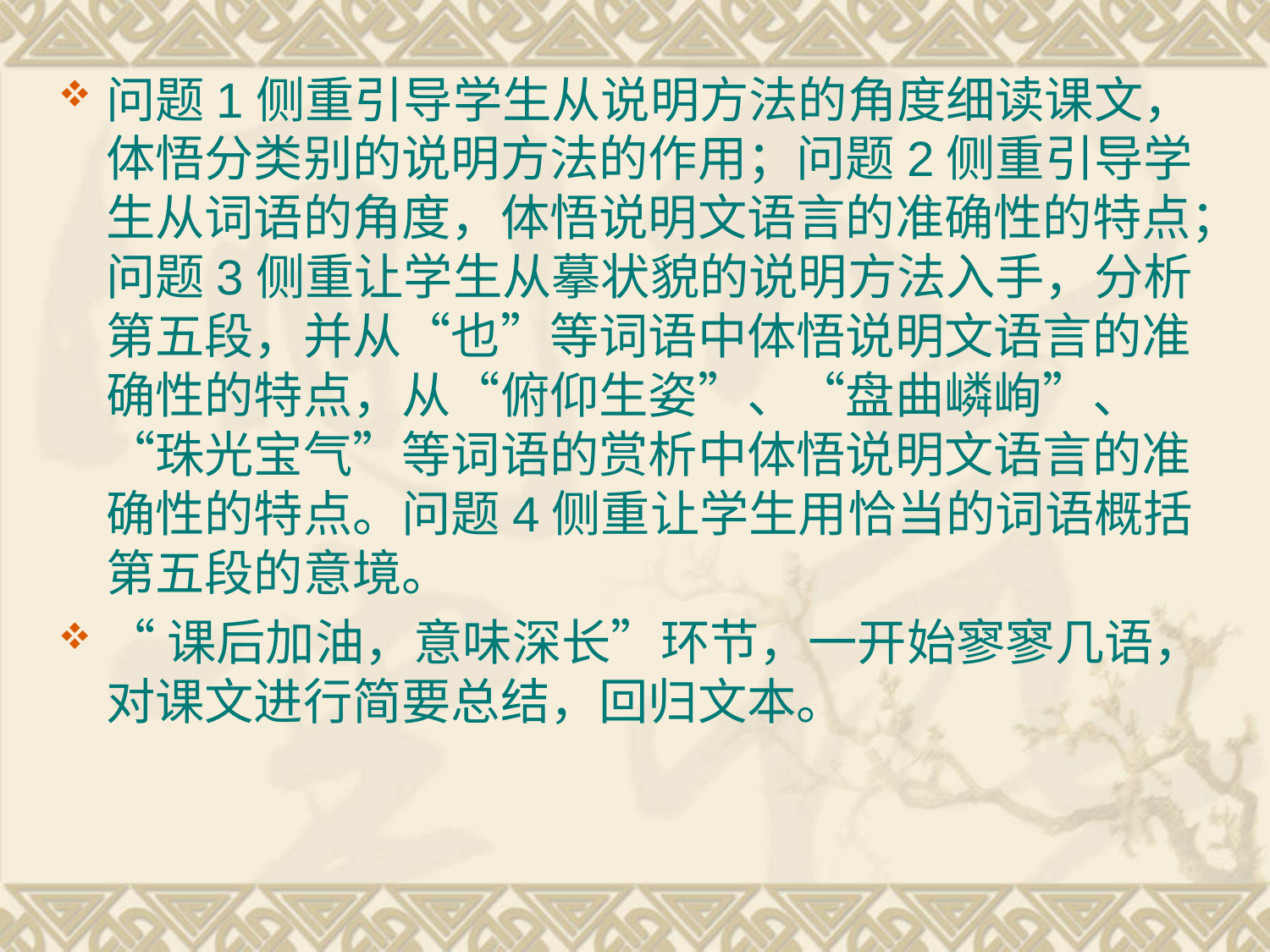

问题1侧重引导学生从说明方法的角度细读课文，体悟分类别的说明方法的作用；问题2侧重引导学生从词语的角度，体悟说明文语言的准确性的特点；问题3侧重让学生从摹状貌的说明方法入手，分析第五段，并从“也”等词语中体悟说明文语言的准确性的特点，从“俯仰生姿”、“盘曲嶙峋”、“珠光宝气”等词语的赏析中体悟说明文语言的准确性的特点。问题4侧重让学生用恰当的词语概括第五段的意境。
“课后加油，意味深长”环节，一开始寥寥几语，对课文进行简要总结，回归文本。